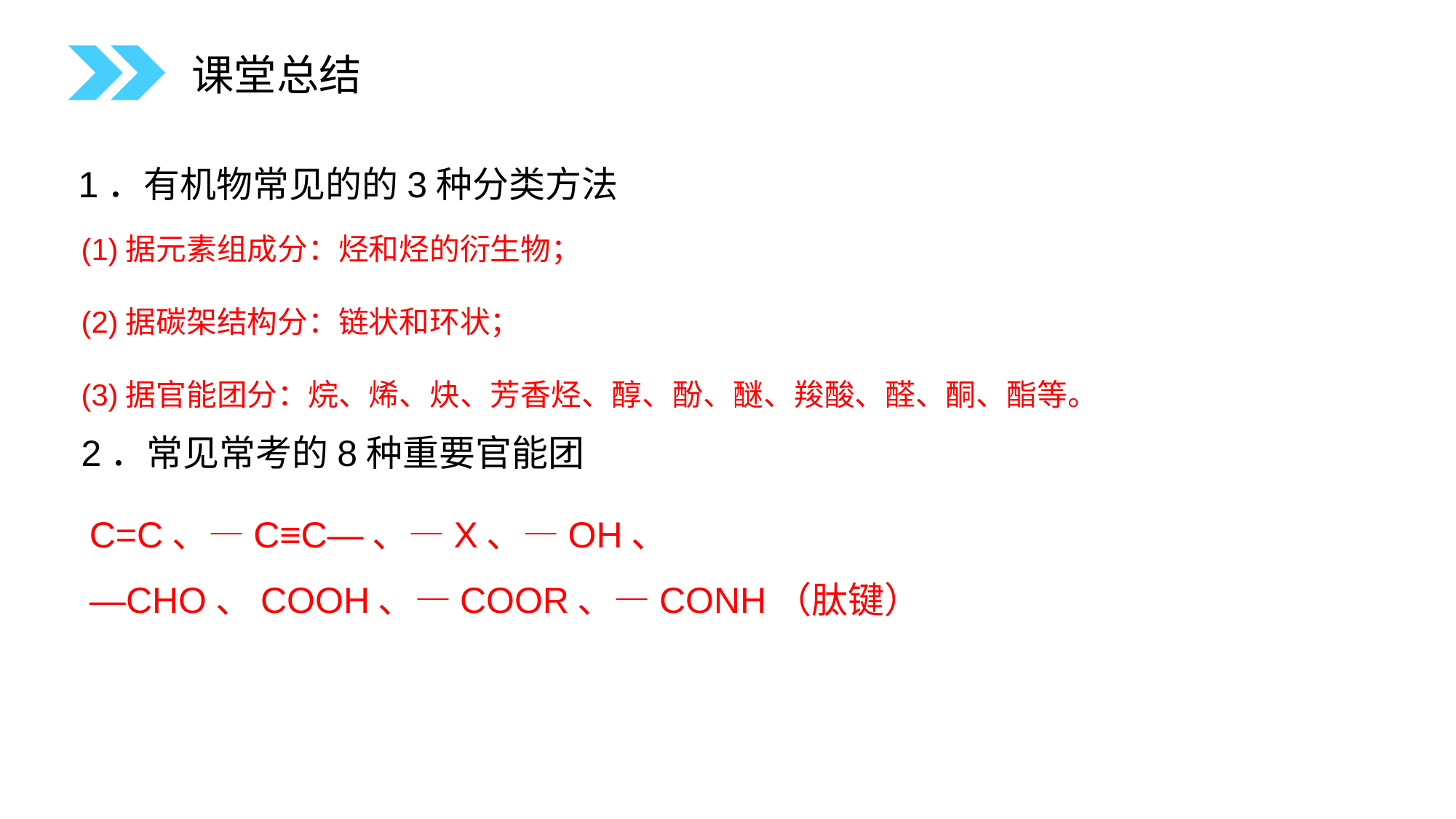

课堂总结
1．有机物常见的的3种分类方法
(1)据元素组成分：烃和烃的衍生物；
(2)据碳架结构分：链状和环状；
(3)据官能团分：烷、烯、炔、芳香烃、醇、酚、醚、羧酸、醛、酮、酯等。
2．常见常考的8种重要官能团
C=C、—C≡C—、—X、—OH、
—CHO、COOH、—COOR、—CONH（肽键）